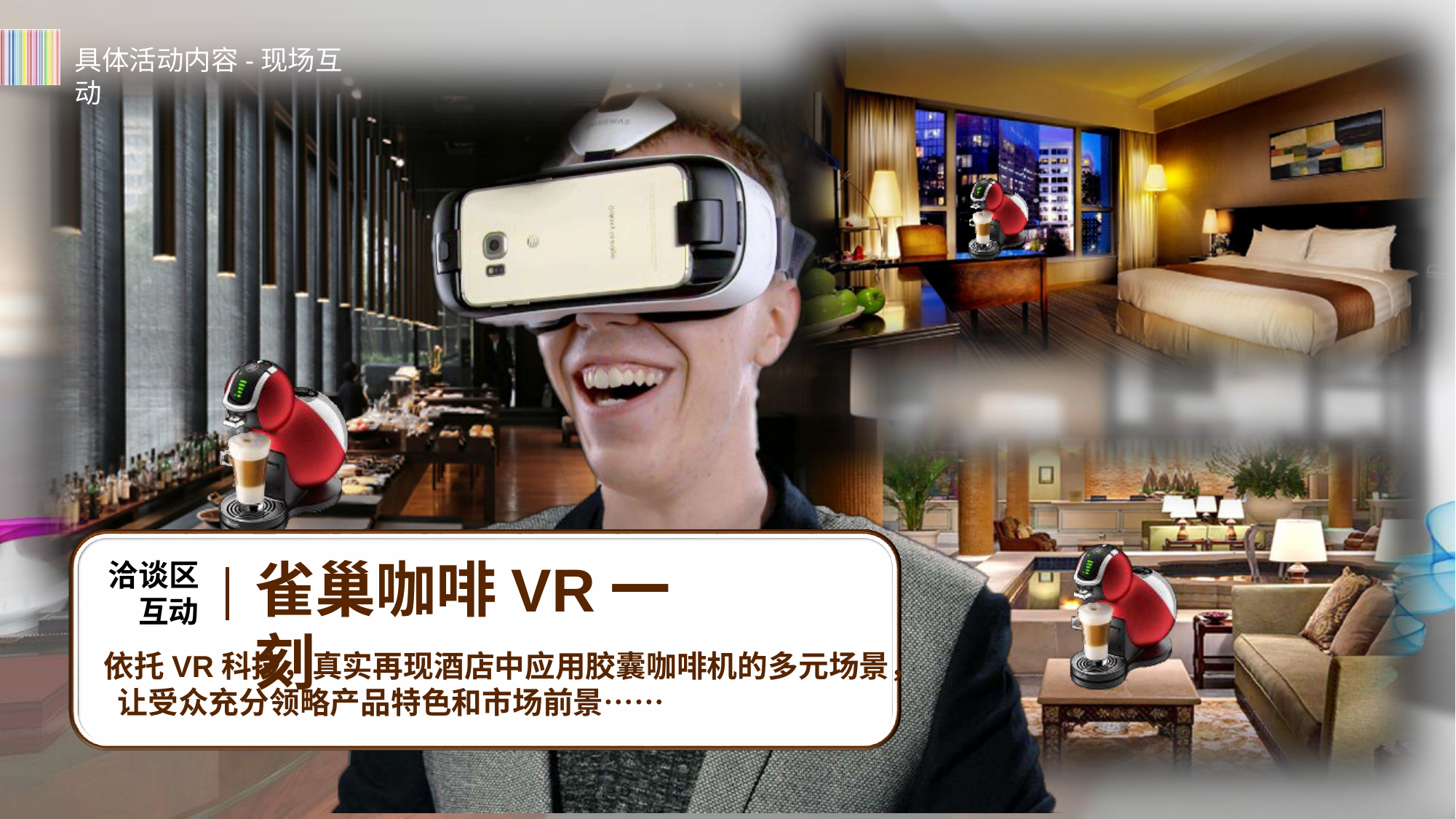

具体活动内容-现场互动

雀巢咖啡VR一刻
洽谈区
互动

依托VR科技，真实再现酒店中应用胶囊咖啡机的多元场景，  让受众充分领略产品特色和市场前景……